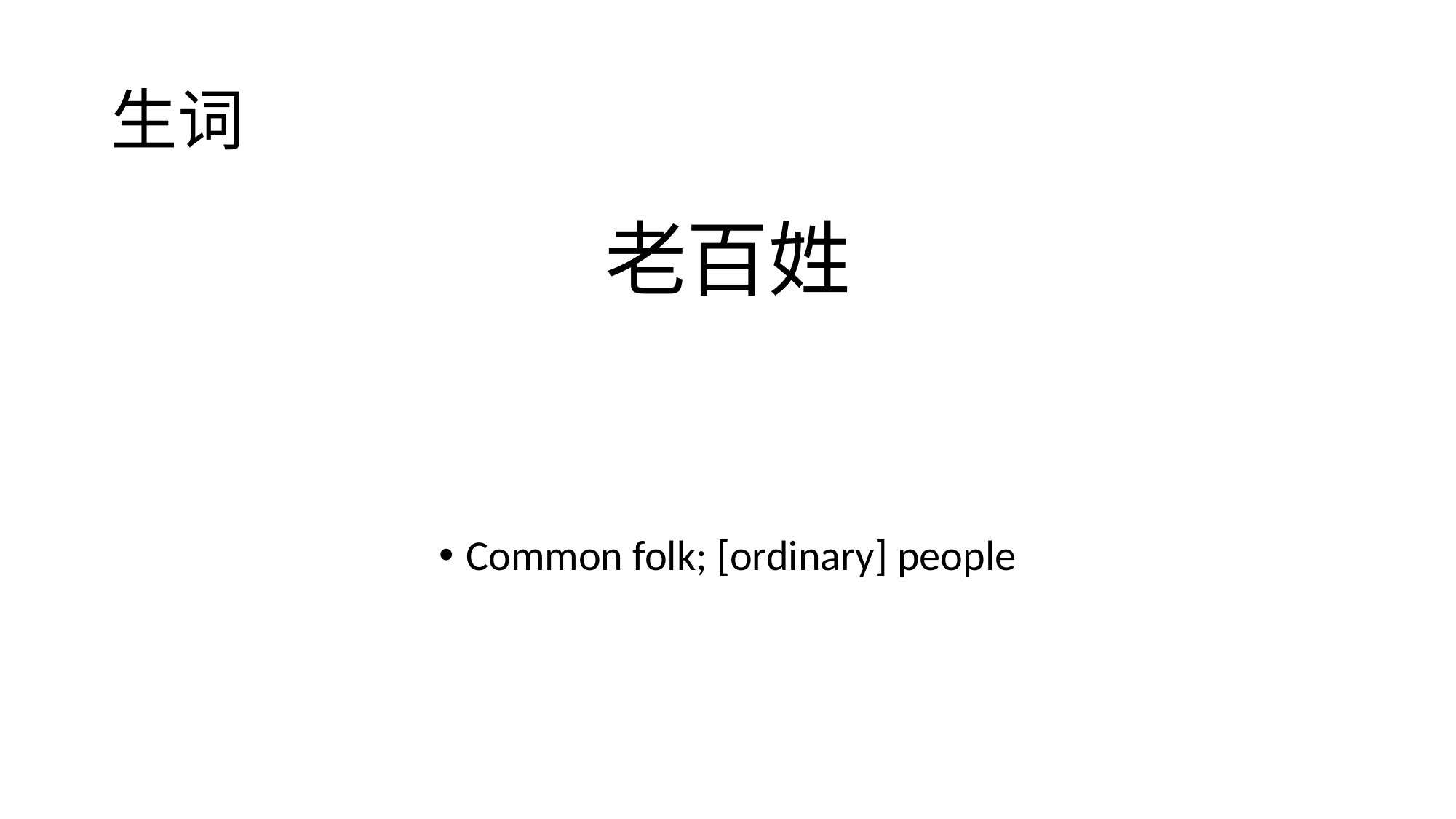

# 生词
老百姓

Common folk; [ordinary] people